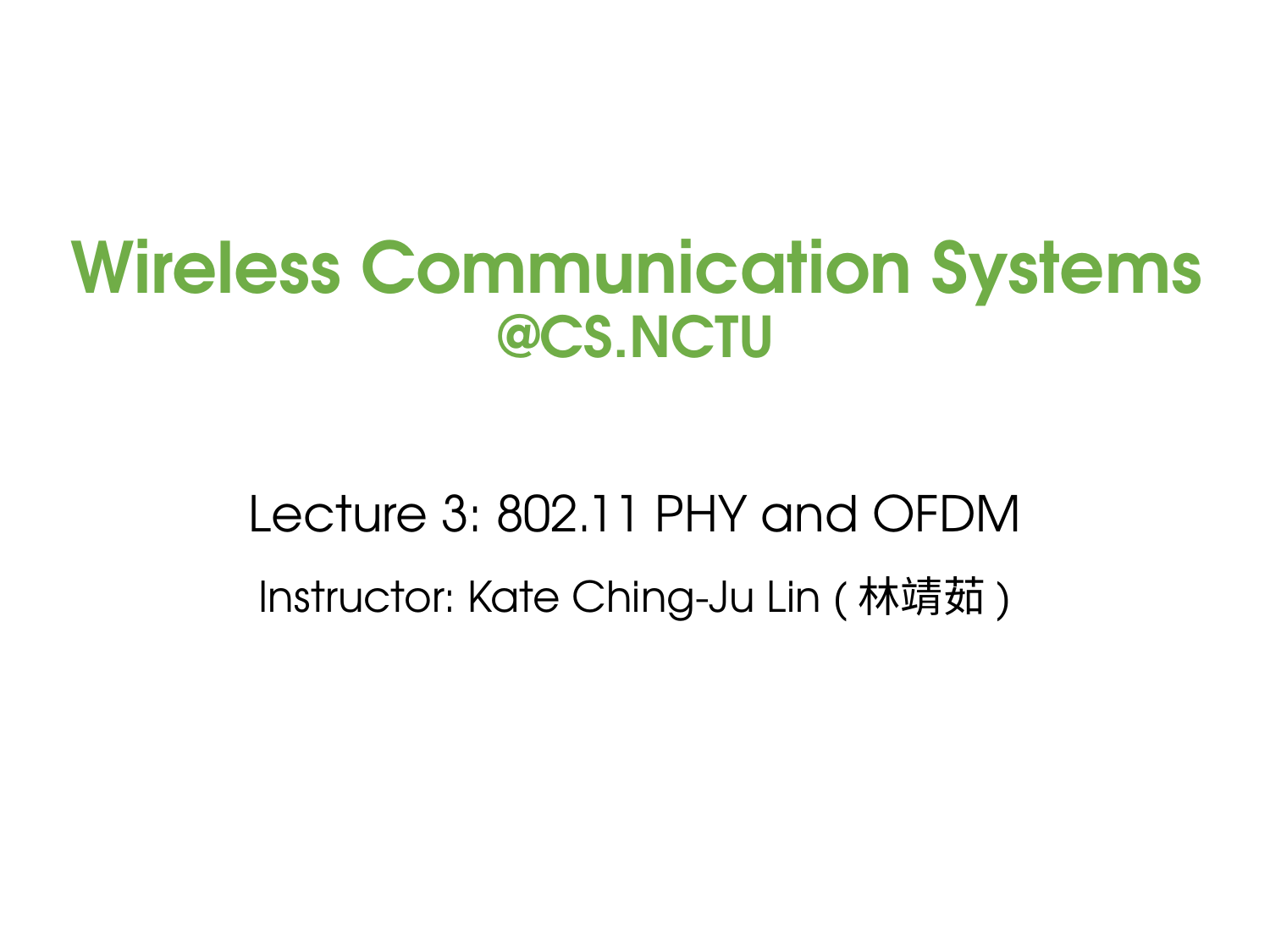

# Wireless Communication Systems @CS.NCTU
Lecture 3: 802.11 PHY and OFDM
Instructor: Kate Ching-Ju Lin (林靖茹)